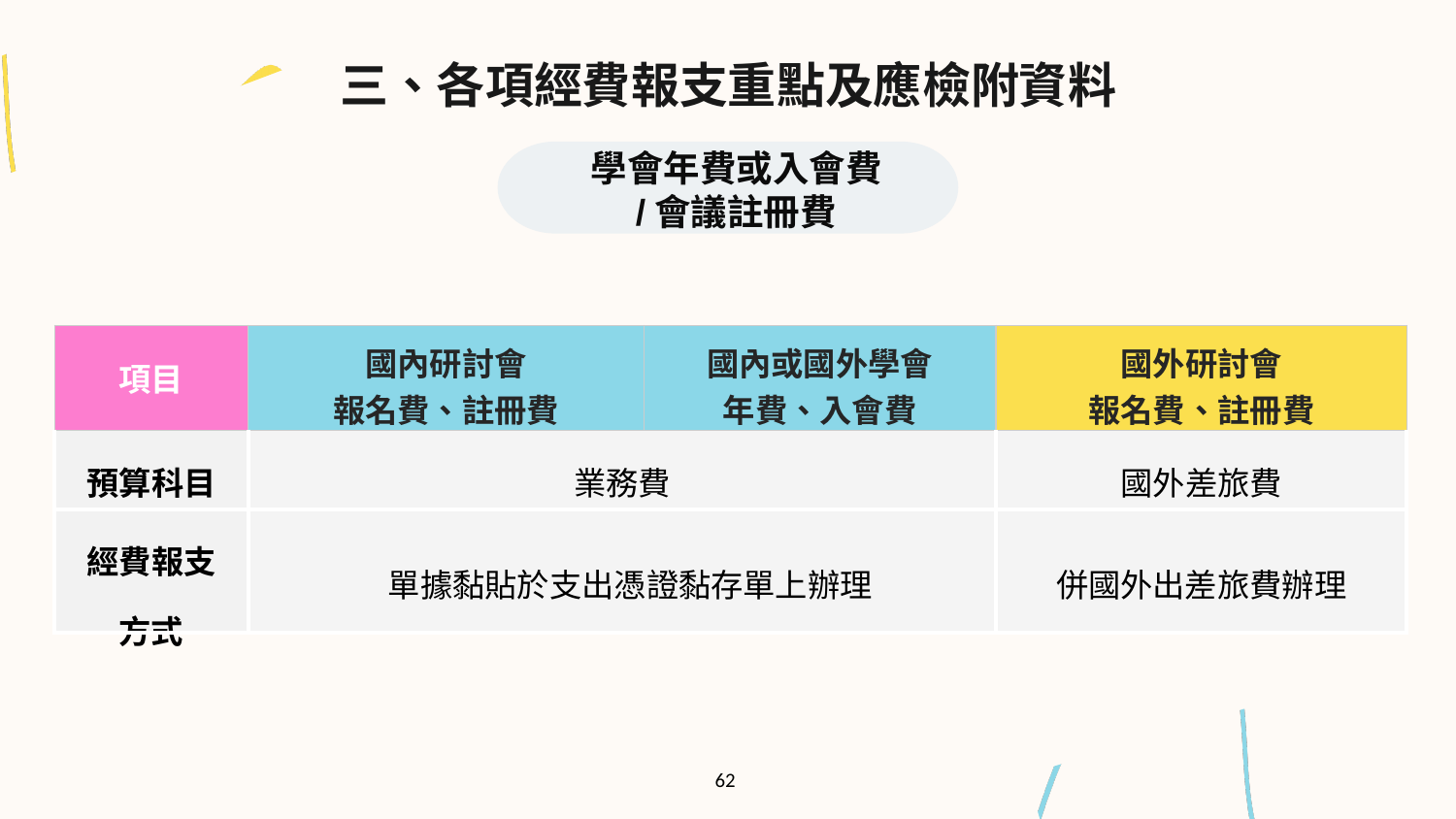

三、各項經費報支重點及應檢附資料

學會年費或入會費
/會議註冊費

| 項目 | 國內研討會 報名費、註冊費 | 國內或國外學會 年費、入會費 | 國外研討會 報名費、註冊費 |
| --- | --- | --- | --- |
| 預算科目 | 業務費 |  | 國外差旅費 |
| 經費報支 方式 | 單據黏貼於支出憑證黏存單上辦理 |  | 併國外出差旅費辦理 |

62